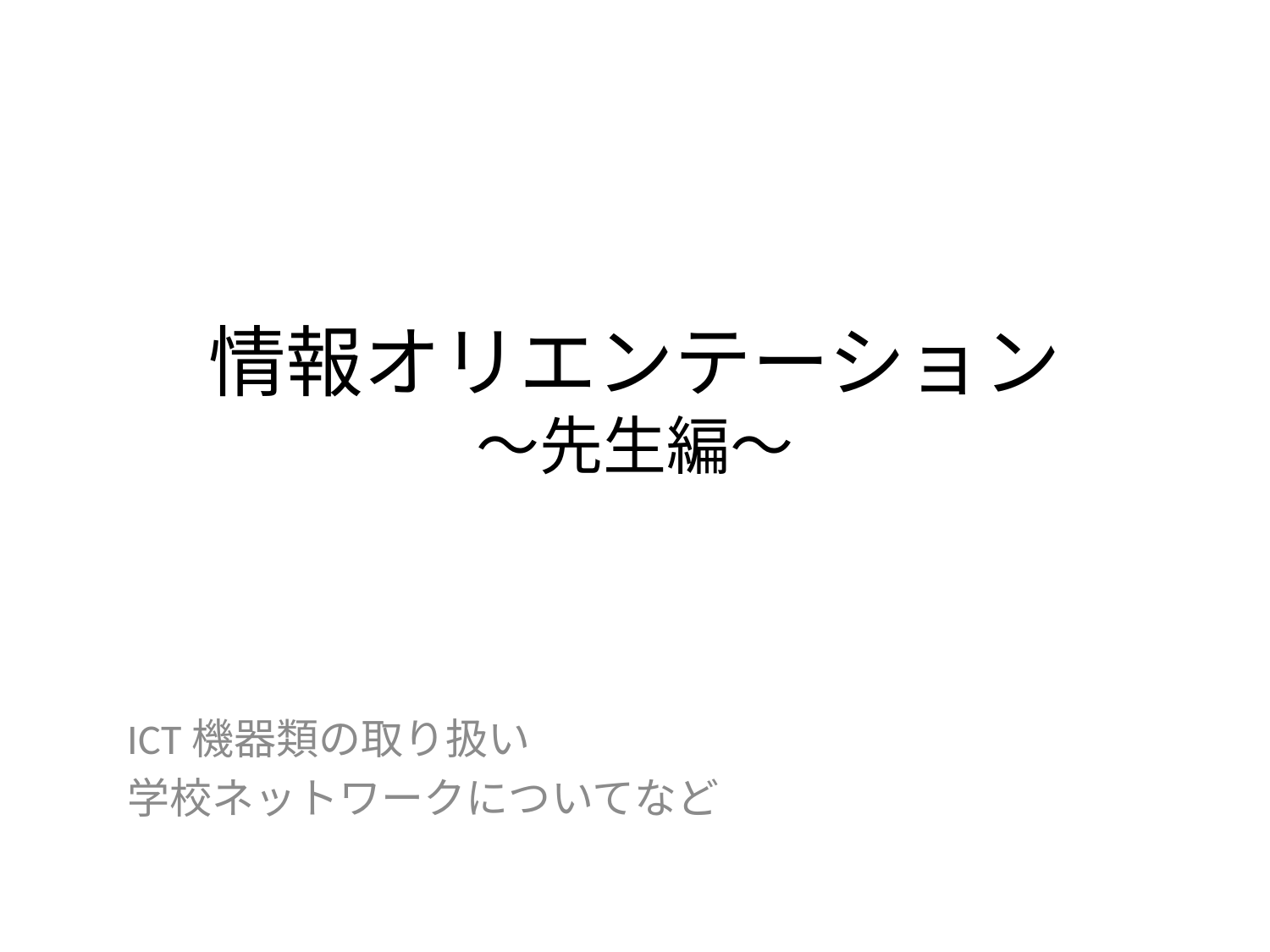

# 情報オリエンテーション ～先生編～
ICT機器類の取り扱い
学校ネットワークについてなど